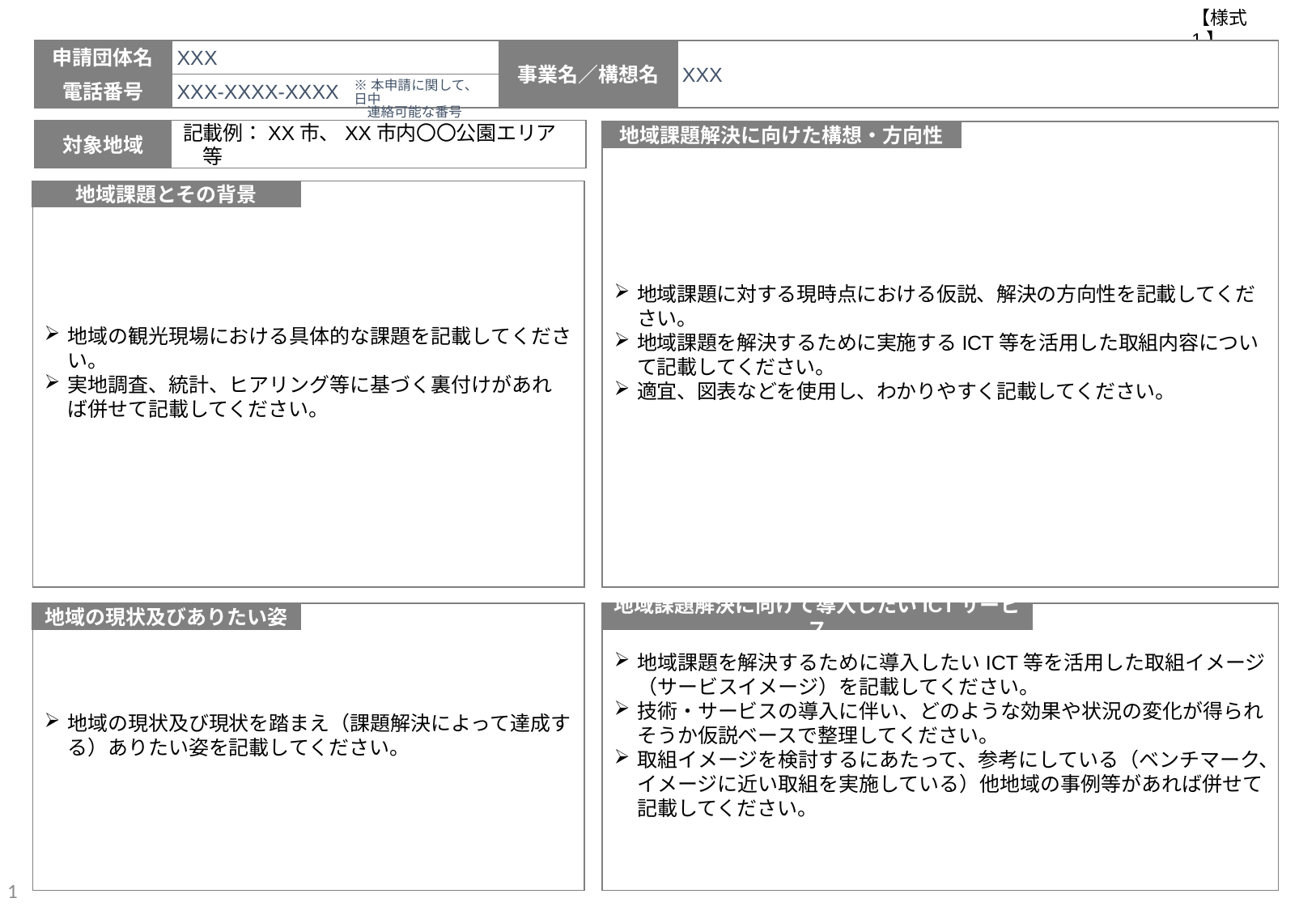

【様式1】
事業名／構想名
XXX
申請団体名
XXX
電話番号
XXX-XXXX-XXXX
※本申請に関して、日中
　連絡可能な番号
対象地域
記載例：XX市、XX市内〇〇公園エリア　等
地域課題解決に向けた構想・方向性
地域課題に対する現時点における仮説、解決の方向性を記載してください。
地域課題を解決するために実施するICT等を活用した取組内容について記載してください。
適宜、図表などを使用し、わかりやすく記載してください。
地域の観光現場における具体的な課題を記載してください。
実地調査、統計、ヒアリング等に基づく裏付けがあれば併せて記載してください。
地域課題とその背景
地域の現状及び現状を踏まえ（課題解決によって達成する）ありたい姿を記載してください。
地域の現状及びありたい姿
地域課題を解決するために導入したいICT等を活用した取組イメージ（サービスイメージ）を記載してください。
技術・サービスの導入に伴い、どのような効果や状況の変化が得られそうか仮説ベースで整理してください。
取組イメージを検討するにあたって、参考にしている（ベンチマーク、イメージに近い取組を実施している）他地域の事例等があれば併せて記載してください。
地域課題解決に向けて導入したいICTサービス
1